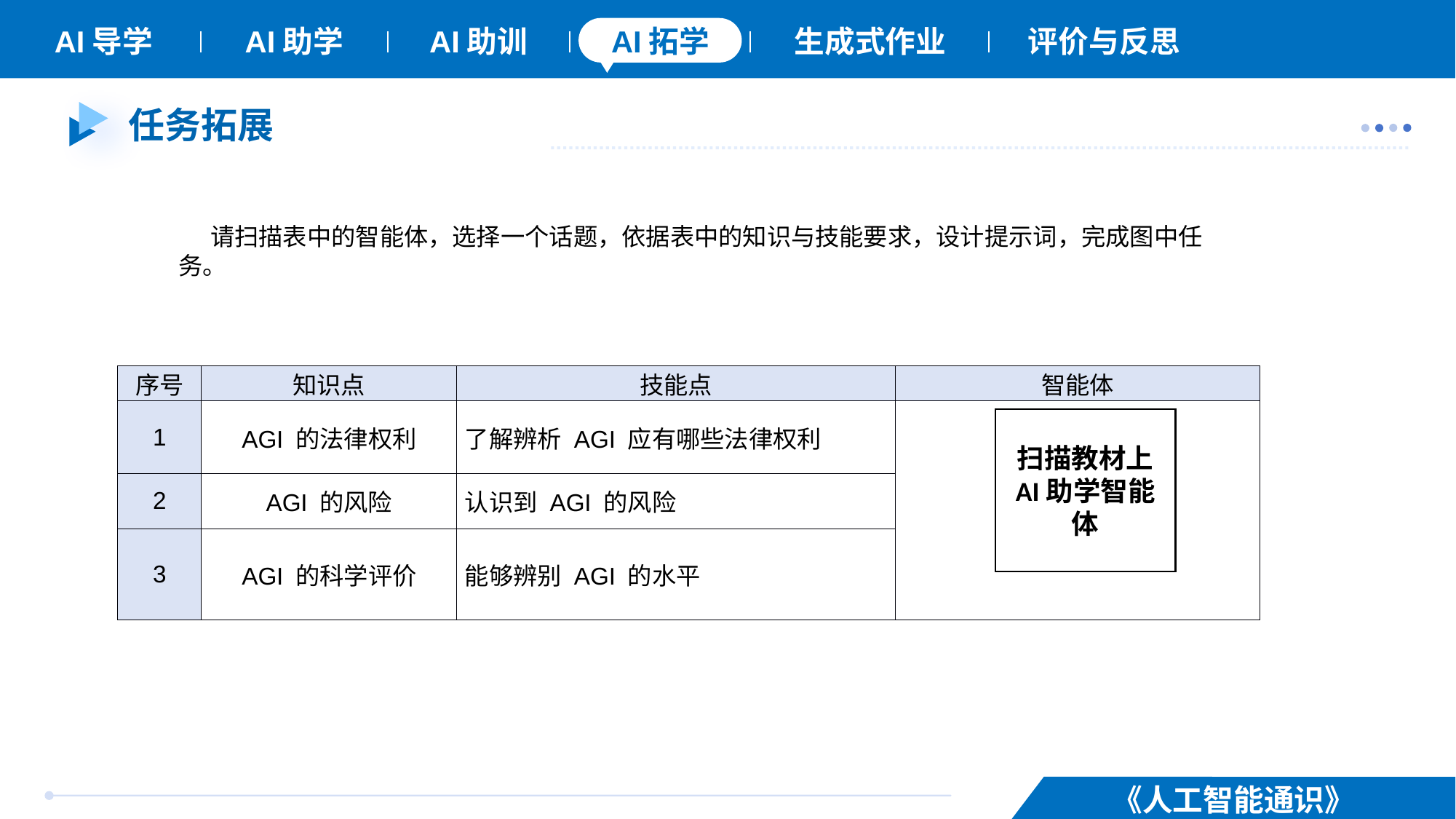

# 任务拓展
请扫描表中的智能体，选择一个话题，依据表中的知识与技能要求，设计提示词，完成图中任务。
| 序号 | 知识点 | 技能点 | 智能体 |
| --- | --- | --- | --- |
| 1 | AGI 的法律权利 | 了解辨析 AGI 应有哪些法律权利 |  |
| 2 | AGI 的风险 | 认识到 AGI 的风险 |  |
| 3 | AGI 的科学评价 | 能够辨别 AGI 的水平 |  |
扫描教材上
AI助学智能体